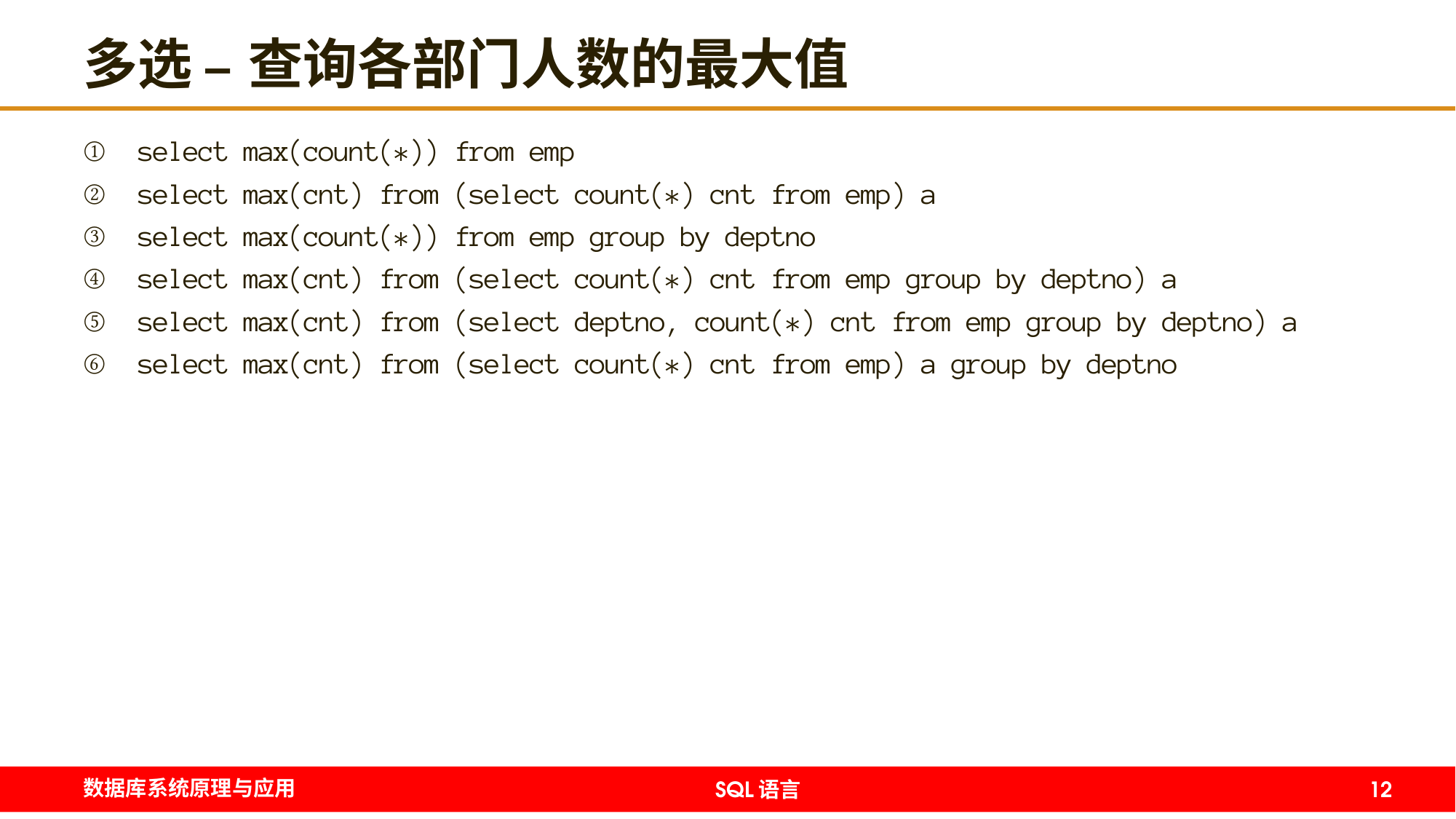

# 多选-查询各部门人数的最大值
select max(count(*)) from emp
select max(cnt) from (select count(*) cnt from emp) a
select max(count(*)) from emp group by deptno
select max(cnt) from (select count(*) cnt from emp group by deptno) a
select max(cnt) from (select deptno, count(*) cnt from emp group by deptno) a
select max(cnt) from (select count(*) cnt from emp) a group by deptno